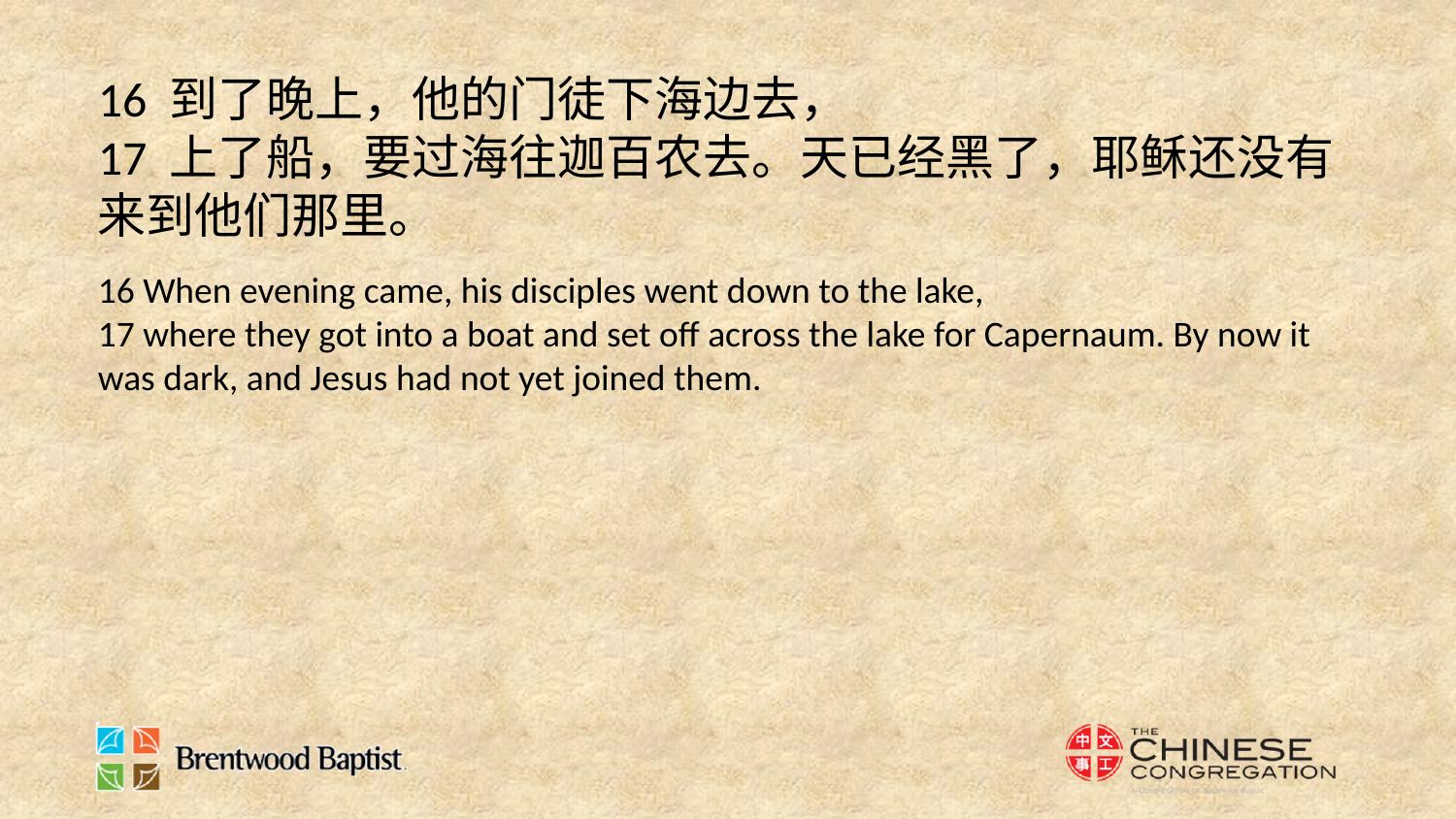

16 到了晚上，他的门徒下海边去，
17 上了船，要过海往迦百农去。天已经黑了，耶稣还没有来到他们那里。

16 When evening came, his disciples went down to the lake,
17 where they got into a boat and set off across the lake for Capernaum. By now it was dark, and Jesus had not yet joined them.